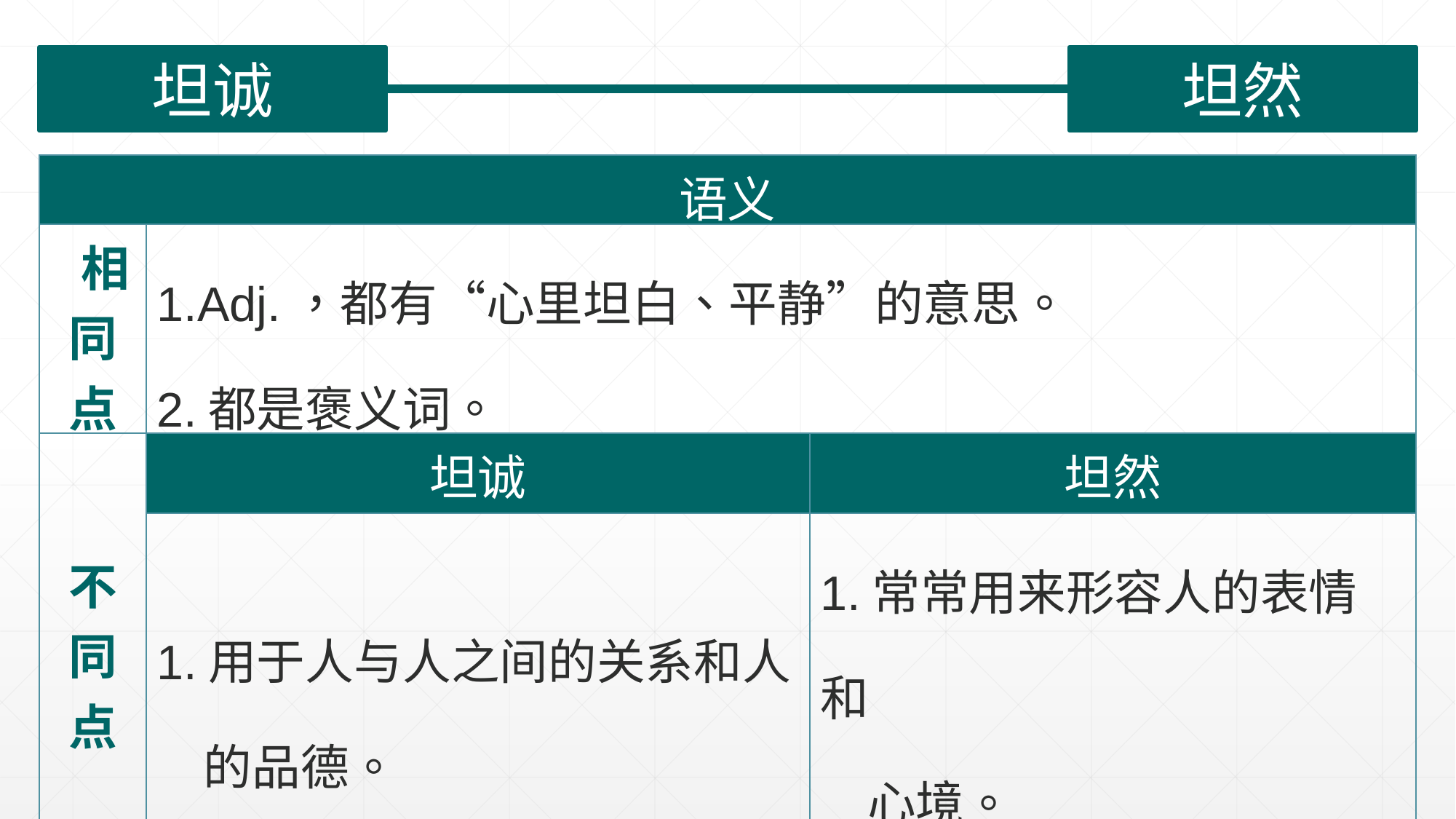

坦诚
坦然
| 语义 |  |  |
| --- | --- | --- |
| 相同点 | 1.Adj.，都有“心里坦白、平静”的意思。 2.都是褒义词。 |  |
| 不同点 | 坦诚 | 坦然 |
|  | 1.用于人与人之间的关系和人 的品德。 | 1.常常用来形容人的表情和 心境。 2.可重叠为“坦坦然然” |
|  |
| --- |